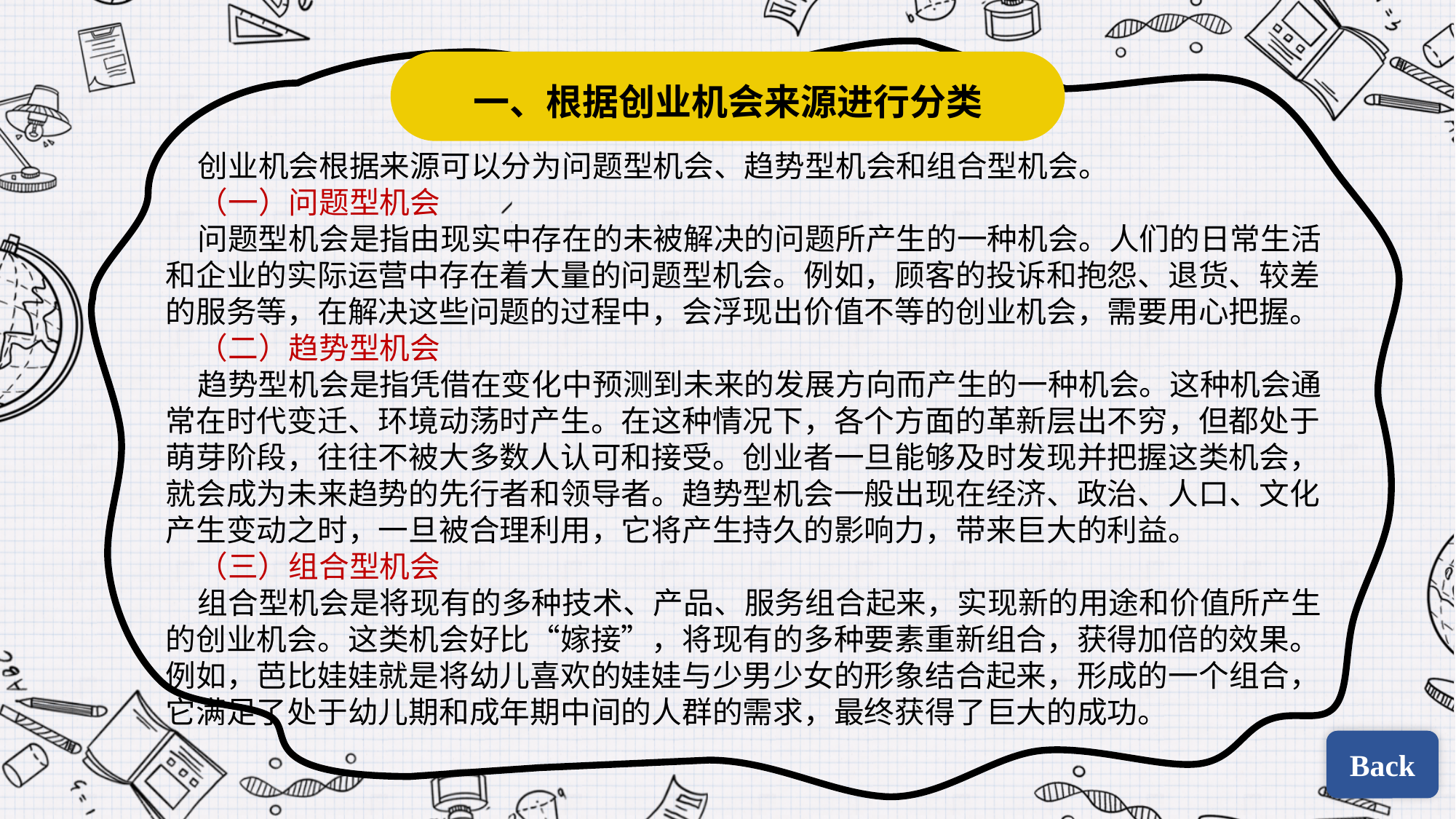

一、根据创业机会来源进行分类
创业机会根据来源可以分为问题型机会、趋势型机会和组合型机会。
（一）问题型机会
问题型机会是指由现实中存在的未被解决的问题所产生的一种机会。人们的日常生活和企业的实际运营中存在着大量的问题型机会。例如，顾客的投诉和抱怨、退货、较差的服务等，在解决这些问题的过程中，会浮现出价值不等的创业机会，需要用心把握。
（二）趋势型机会
趋势型机会是指凭借在变化中预测到未来的发展方向而产生的一种机会。这种机会通常在时代变迁、环境动荡时产生。在这种情况下，各个方面的革新层出不穷，但都处于萌芽阶段，往往不被大多数人认可和接受。创业者一旦能够及时发现并把握这类机会，就会成为未来趋势的先行者和领导者。趋势型机会一般出现在经济、政治、人口、文化产生变动之时，一旦被合理利用，它将产生持久的影响力，带来巨大的利益。
（三）组合型机会
组合型机会是将现有的多种技术、产品、服务组合起来，实现新的用途和价值所产生的创业机会。这类机会好比“嫁接”，将现有的多种要素重新组合，获得加倍的效果。例如，芭比娃娃就是将幼儿喜欢的娃娃与少男少女的形象结合起来，形成的一个组合，它满足了处于幼儿期和成年期中间的人群的需求，最终获得了巨大的成功。

Back